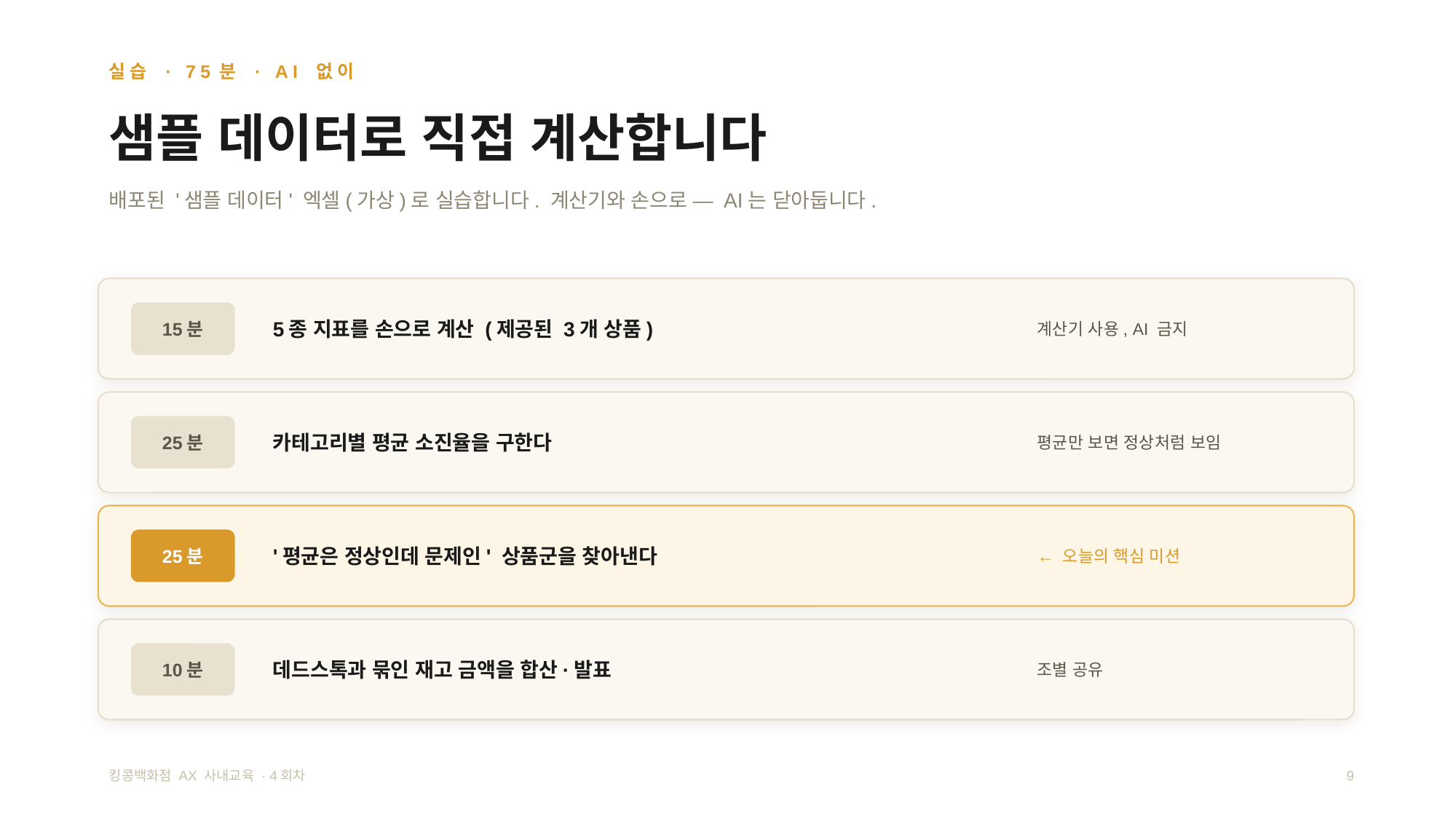

실습 · 75분 · AI 없이
샘플 데이터로 직접 계산합니다
배포된 '샘플 데이터' 엑셀(가상)로 실습합니다. 계산기와 손으로 — AI는 닫아둡니다.

5종 지표를 손으로 계산 (제공된 3개 상품)
계산기 사용, AI 금지

15분

카테고리별 평균 소진율을 구한다
평균만 보면 정상처럼 보임

25분

'평균은 정상인데 문제인' 상품군을 찾아낸다
← 오늘의 핵심 미션

25분

데드스톡과 묶인 재고 금액을 합산·발표
조별 공유

10분
킹콩백화점 AX 사내교육 · 4회차
9